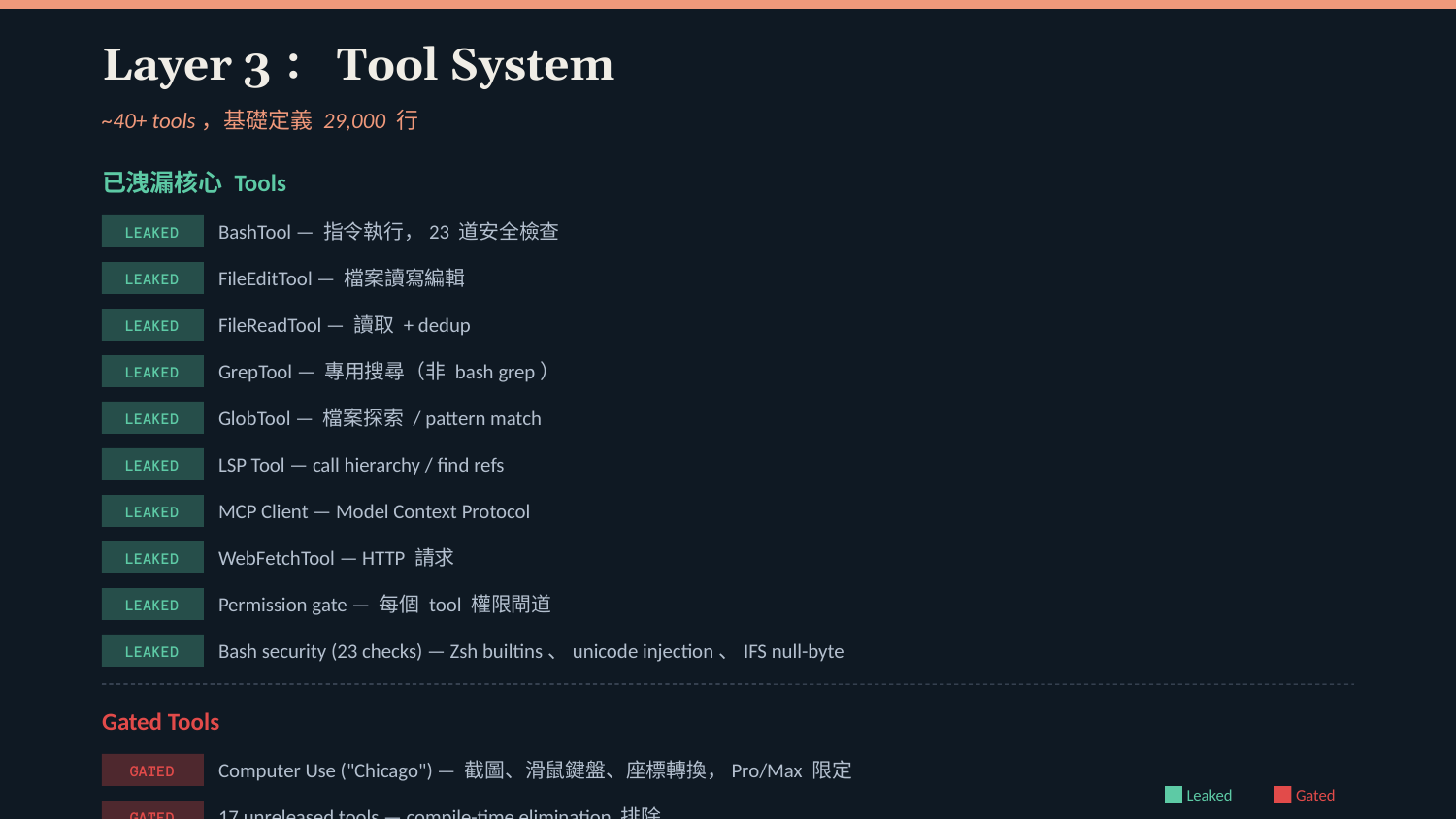

Layer 3：Tool System
~40+ tools，基礎定義 29,000 行
已洩漏核心 Tools
BashTool — 指令執行，23 道安全檢查

LEAKED
FileEditTool — 檔案讀寫編輯

LEAKED
FileReadTool — 讀取 + dedup

LEAKED
GrepTool — 專用搜尋（非 bash grep）

LEAKED
GlobTool — 檔案探索 / pattern match

LEAKED
LSP Tool — call hierarchy / find refs

LEAKED
MCP Client — Model Context Protocol

LEAKED
WebFetchTool — HTTP 請求

LEAKED
Permission gate — 每個 tool 權限閘道

LEAKED
Bash security (23 checks) — Zsh builtins、unicode injection、IFS null-byte

LEAKED

Gated Tools
Computer Use ("Chicago") — 截圖、滑鼠鍵盤、座標轉換，Pro/Max 限定

GATED
Leaked
Gated

17 unreleased tools — compile-time elimination 排除

GATED